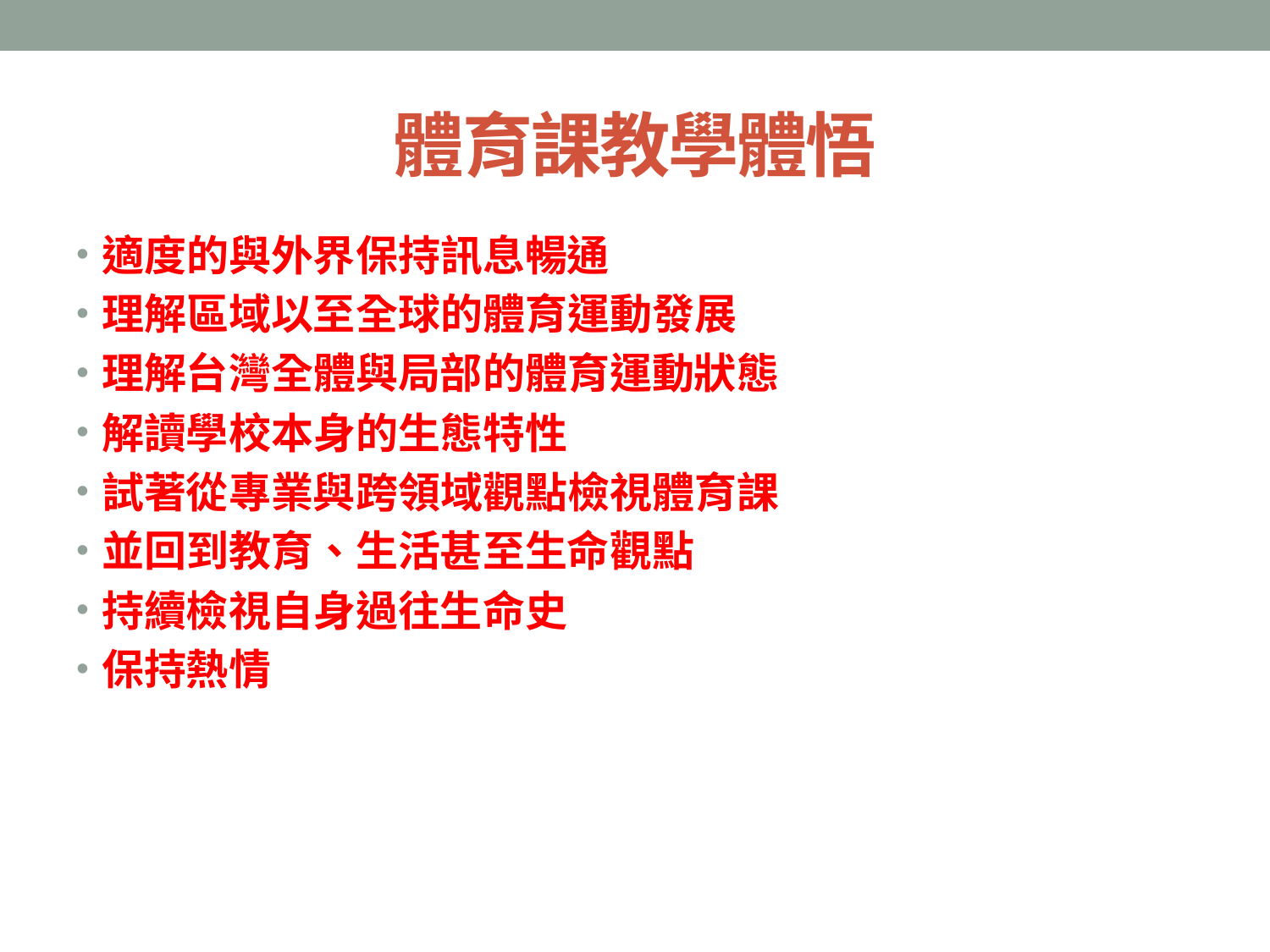

# 體育課教學體悟
適度的與外界保持訊息暢通
理解區域以至全球的體育運動發展
理解台灣全體與局部的體育運動狀態
解讀學校本身的生態特性
試著從專業與跨領域觀點檢視體育課
並回到教育、生活甚至生命觀點
持續檢視自身過往生命史
保持熱情